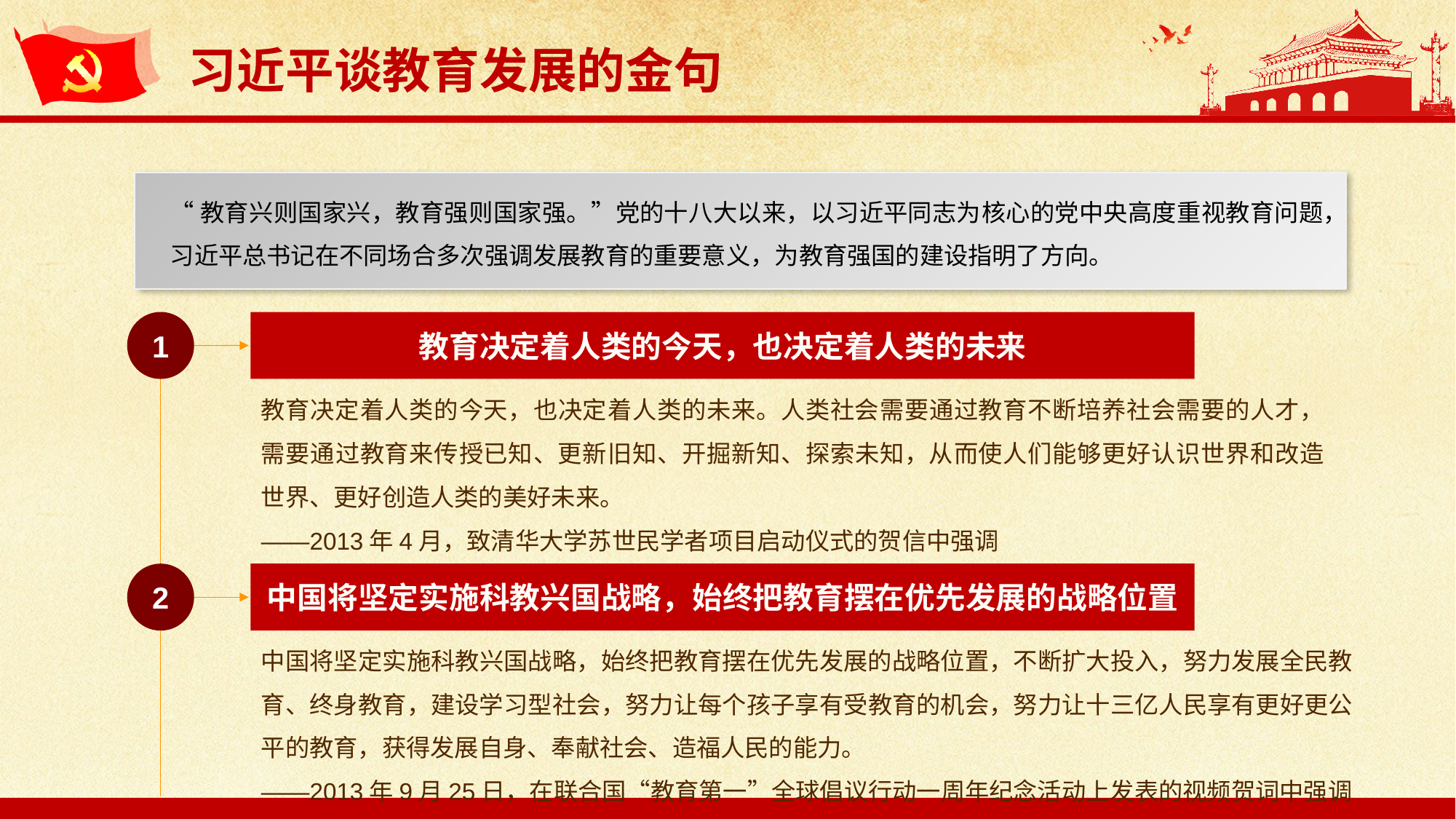

“教育兴则国家兴，教育强则国家强。”党的十八大以来，以习近平同志为核心的党中央高度重视教育问题，习近平总书记在不同场合多次强调发展教育的重要意义，为教育强国的建设指明了方向。
1
教育决定着人类的今天，也决定着人类的未来
教育决定着人类的今天，也决定着人类的未来。人类社会需要通过教育不断培养社会需要的人才，需要通过教育来传授已知、更新旧知、开掘新知、探索未知，从而使人们能够更好认识世界和改造世界、更好创造人类的美好未来。
——2013年4月，致清华大学苏世民学者项目启动仪式的贺信中强调
2
中国将坚定实施科教兴国战略，始终把教育摆在优先发展的战略位置
中国将坚定实施科教兴国战略，始终把教育摆在优先发展的战略位置，不断扩大投入，努力发展全民教育、终身教育，建设学习型社会，努力让每个孩子享有受教育的机会，努力让十三亿人民享有更好更公平的教育，获得发展自身、奉献社会、造福人民的能力。
——2013年9月25日，在联合国“教育第一”全球倡议行动一周年纪念活动上发表的视频贺词中强调